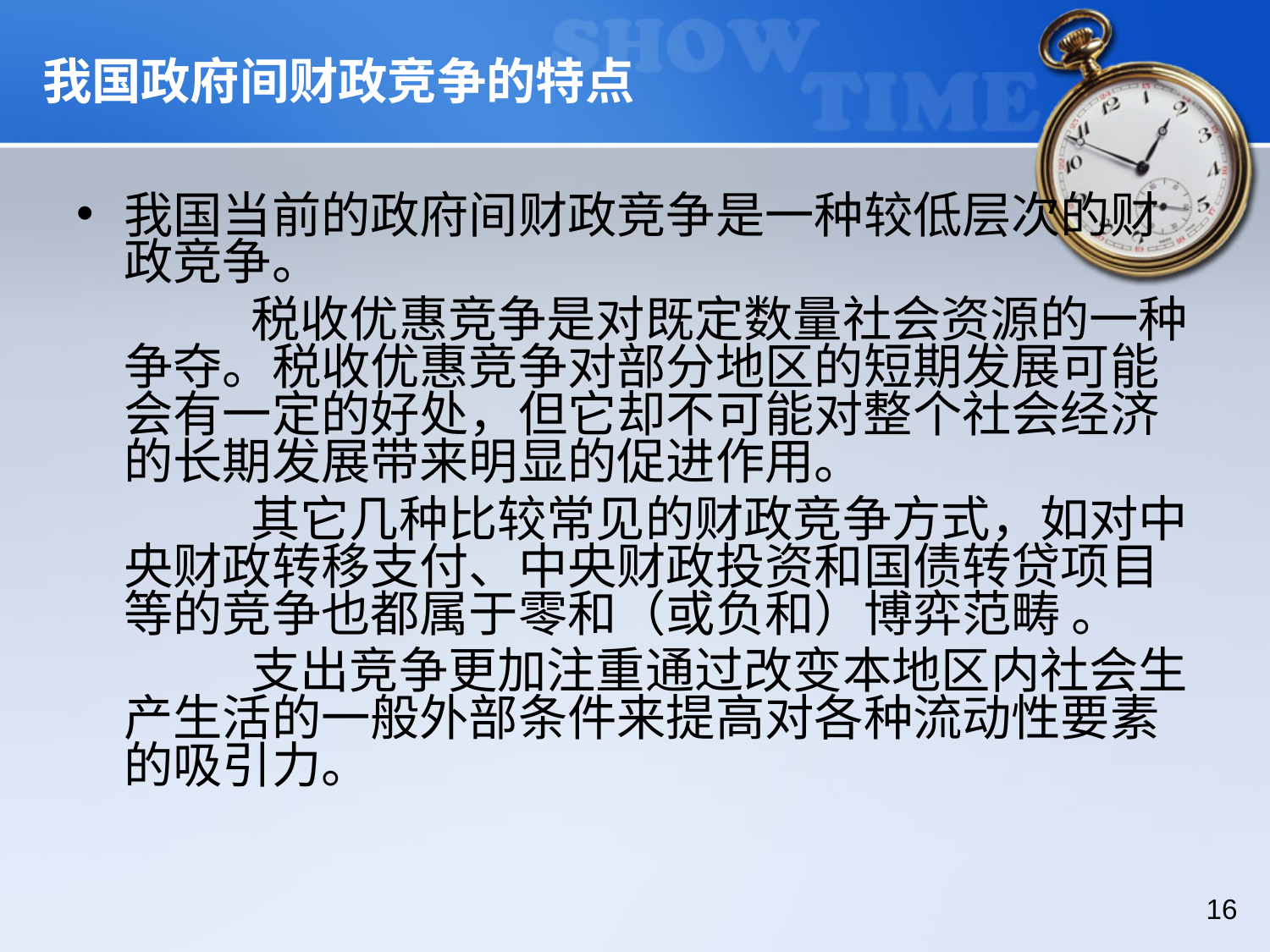

# 我国政府间财政竞争的特点
我国当前的政府间财政竞争是一种较低层次的财政竞争。
		税收优惠竞争是对既定数量社会资源的一种争夺。税收优惠竞争对部分地区的短期发展可能会有一定的好处，但它却不可能对整个社会经济的长期发展带来明显的促进作用。
		其它几种比较常见的财政竞争方式，如对中央财政转移支付、中央财政投资和国债转贷项目等的竞争也都属于零和（或负和）博弈范畴 。
		支出竞争更加注重通过改变本地区内社会生产生活的一般外部条件来提高对各种流动性要素的吸引力。
16